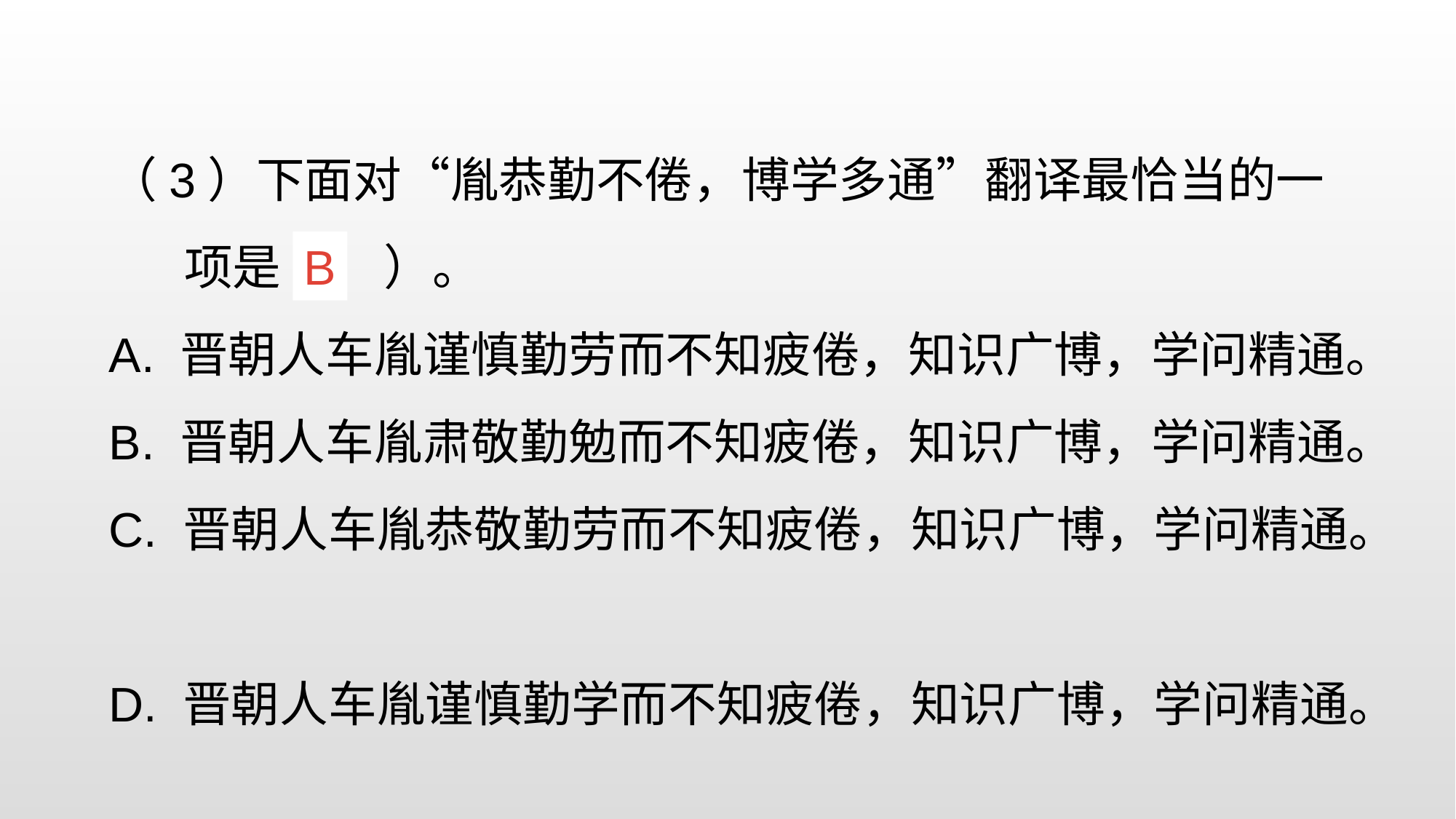

（3）下面对“胤恭勤不倦，博学多通”翻译最恰当的一项是（     ）。
A. 晋朝人车胤谨慎勤劳而不知疲倦，知识广博，学问精通。
B. 晋朝人车胤肃敬勤勉而不知疲倦，知识广博，学问精通。
C. 晋朝人车胤恭敬勤劳而不知疲倦，知识广博，学问精通。
D. 晋朝人车胤谨慎勤学而不知疲倦，知识广博，学问精通。
B